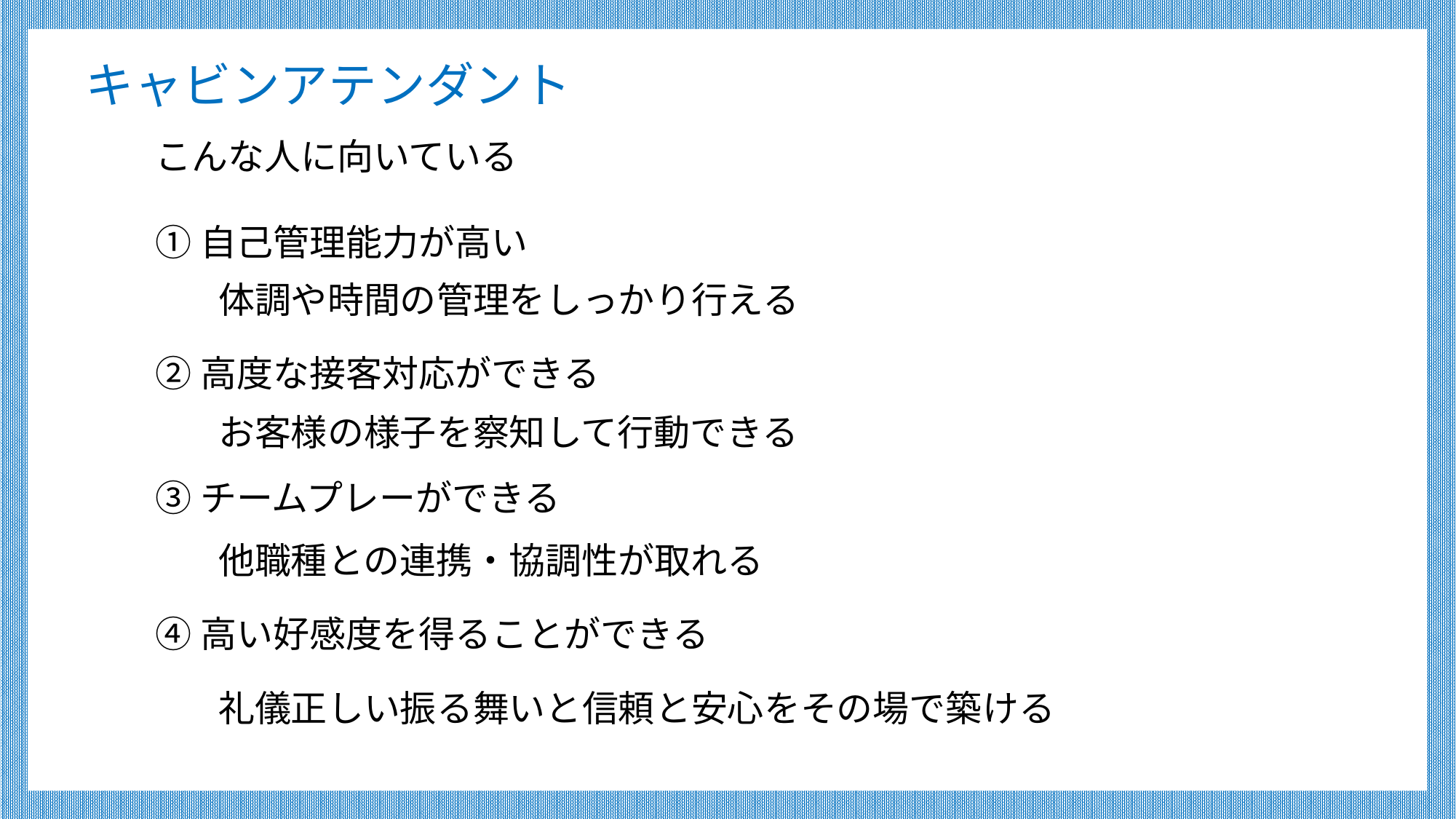

キャビンアテンダント
こんな人に向いている
①自己管理能力が高い
体調や時間の管理をしっかり行える
②高度な接客対応ができる

お客様の様子を察知して行動できる
③チームプレーができる
他職種との連携・協調性が取れる
④高い好感度を得ることができる
礼儀正しい振る舞いと信頼と安心をその場で築ける